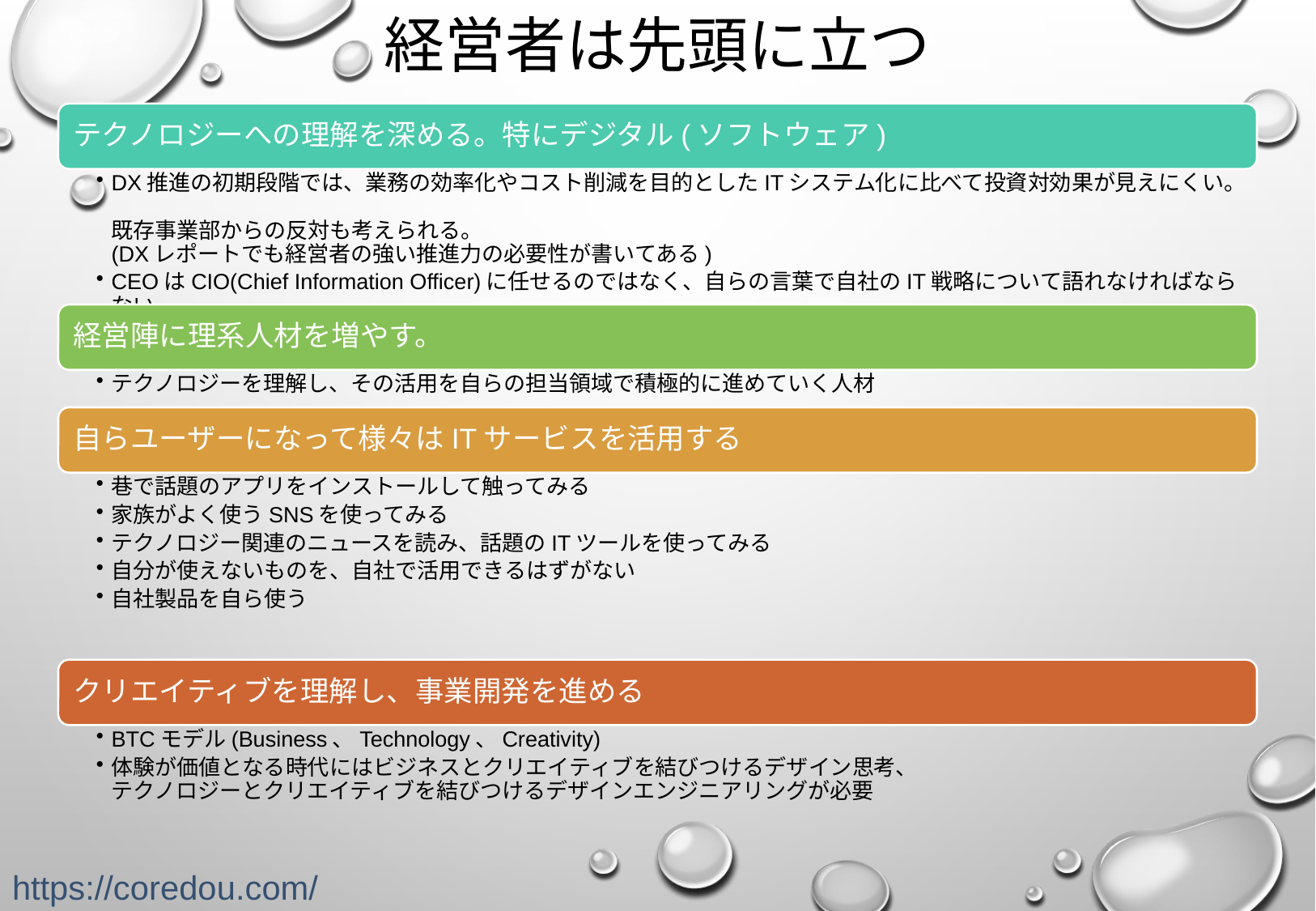

# 経営者は先頭に立つ
テクノロジーへの理解を深める。特にデジタル(ソフトウェア)
DX推進の初期段階では、業務の効率化やコスト削減を目的としたITシステム化に比べて投資対効果が見えにくい。
既存事業部からの反対も考えられる。
(DXレポートでも経営者の強い推進力の必要性が書いてある)
CEOはCIO(Chief Information Officer)に任せるのではなく、自らの言葉で自社のIT戦略について語れなければならない。
経営陣に理系人材を増やす。
テクノロジーを理解し、その活用を自らの担当領域で積極的に進めていく人材
自らユーザーになって様々はITサービスを活用する
巷で話題のアプリをインストールして触ってみる
家族がよく使うSNSを使ってみる
テクノロジー関連のニュースを読み、話題のITツールを使ってみる
自分が使えないものを、自社で活用できるはずがない
自社製品を自ら使う
クリエイティブを理解し、事業開発を進める
BTCモデル(Business、Technology、Creativity)
体験が価値となる時代にはビジネスとクリエイティブを結びつけるデザイン思考、
テクノロジーとクリエイティブを結びつけるデザインエンジニアリングが必要
https://coredou.com/